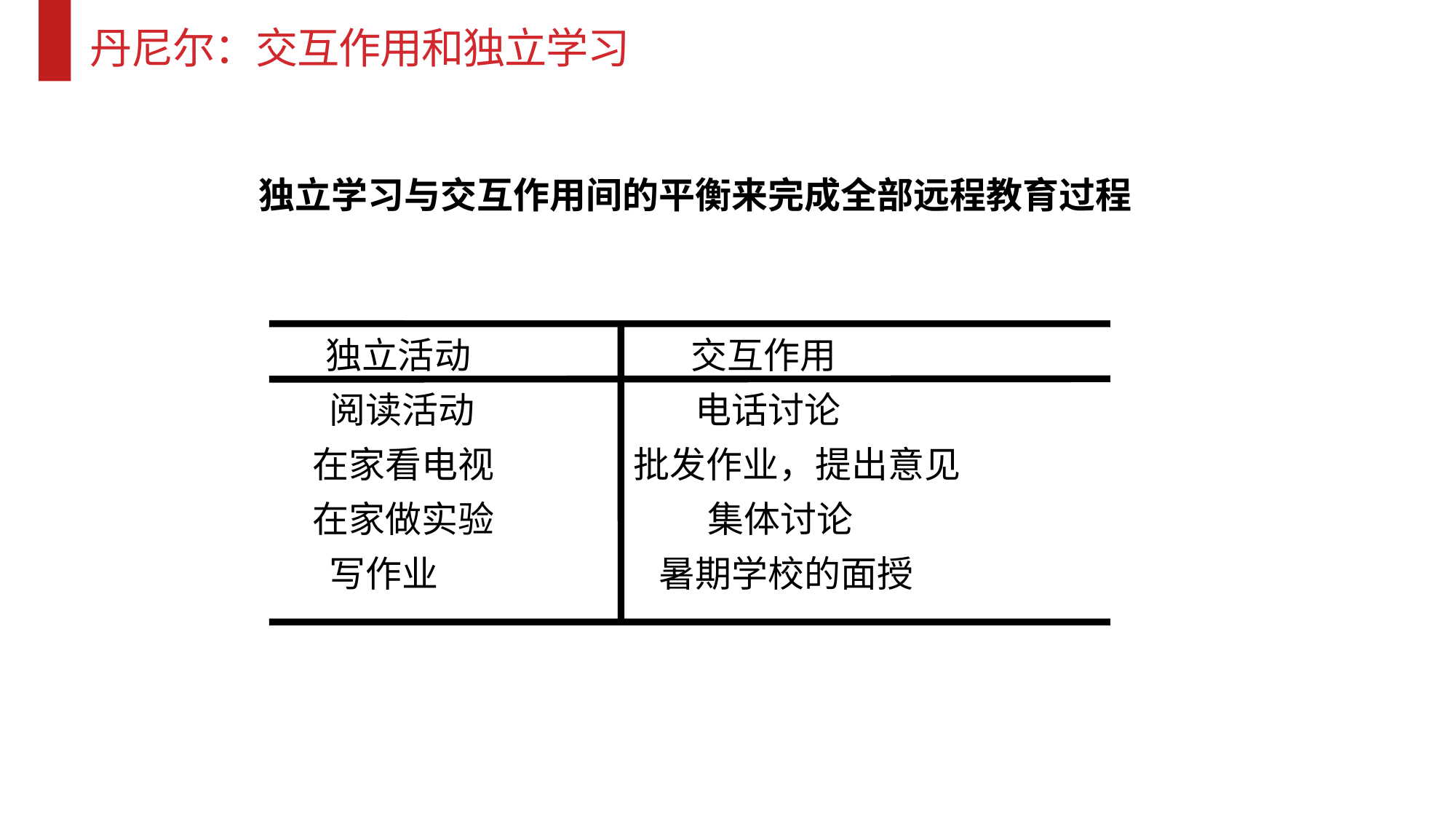

丹尼尔：交互作用和独立学习
独立学习与交互作用间的平衡来完成全部远程教育过程

                        独立活动                           交互作用
                    阅读活动                           电话讨论
                  在家看电视                 批发作业，提出意见
                  在家做实验                          集体讨论
                    写作业                           暑期学校的面授